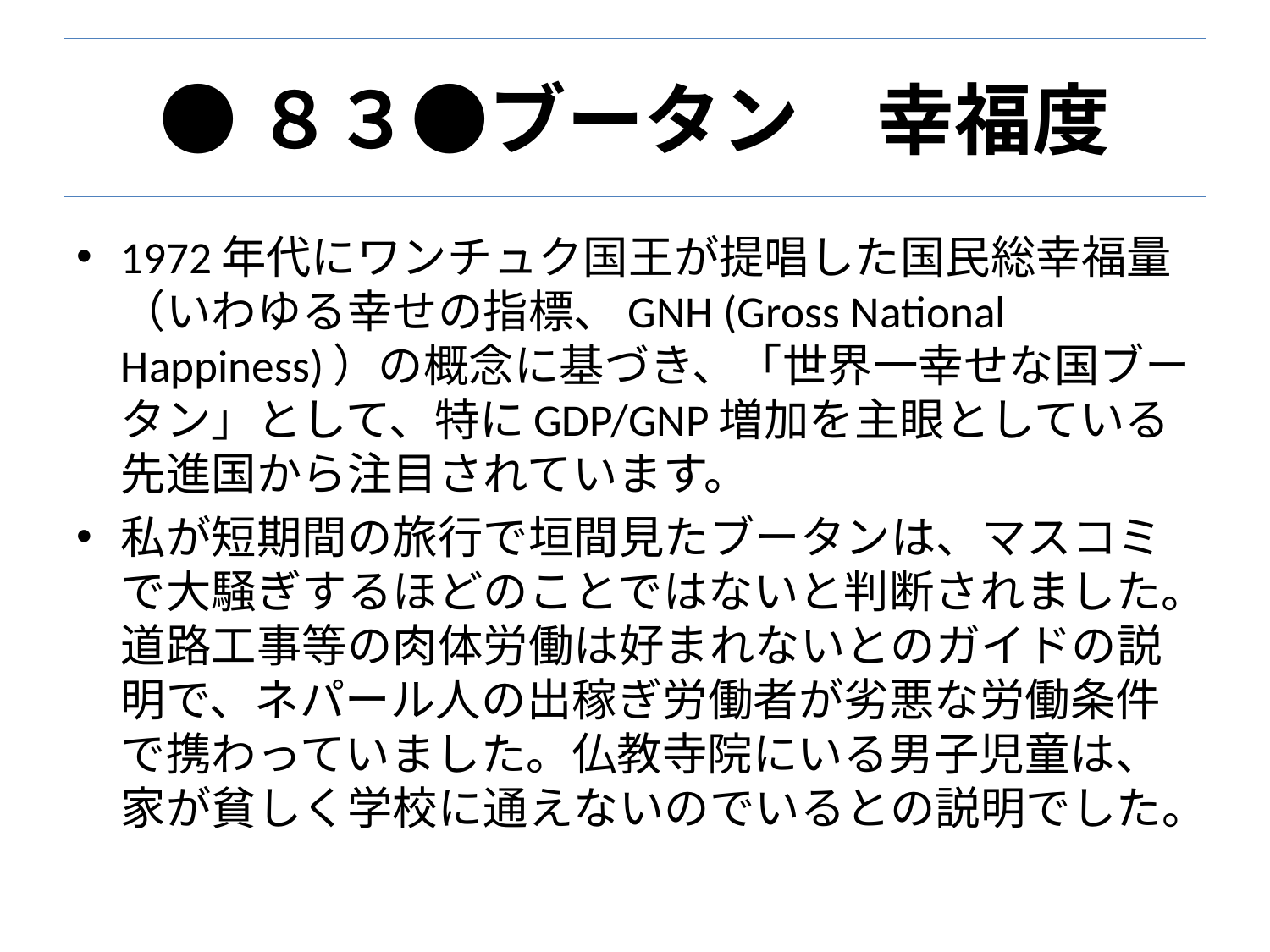

# ●８３●ブータン　幸福度
1972年代にワンチュク国王が提唱した国民総幸福量（いわゆる幸せの指標、GNH (Gross National Happiness)）の概念に基づき、「世界一幸せな国ブータン」として、特にGDP/GNP増加を主眼としている先進国から注目されています。
私が短期間の旅行で垣間見たブータンは、マスコミで大騒ぎするほどのことではないと判断されました。道路工事等の肉体労働は好まれないとのガイドの説明で、ネパール人の出稼ぎ労働者が劣悪な労働条件で携わっていました。仏教寺院にいる男子児童は、家が貧しく学校に通えないのでいるとの説明でした。